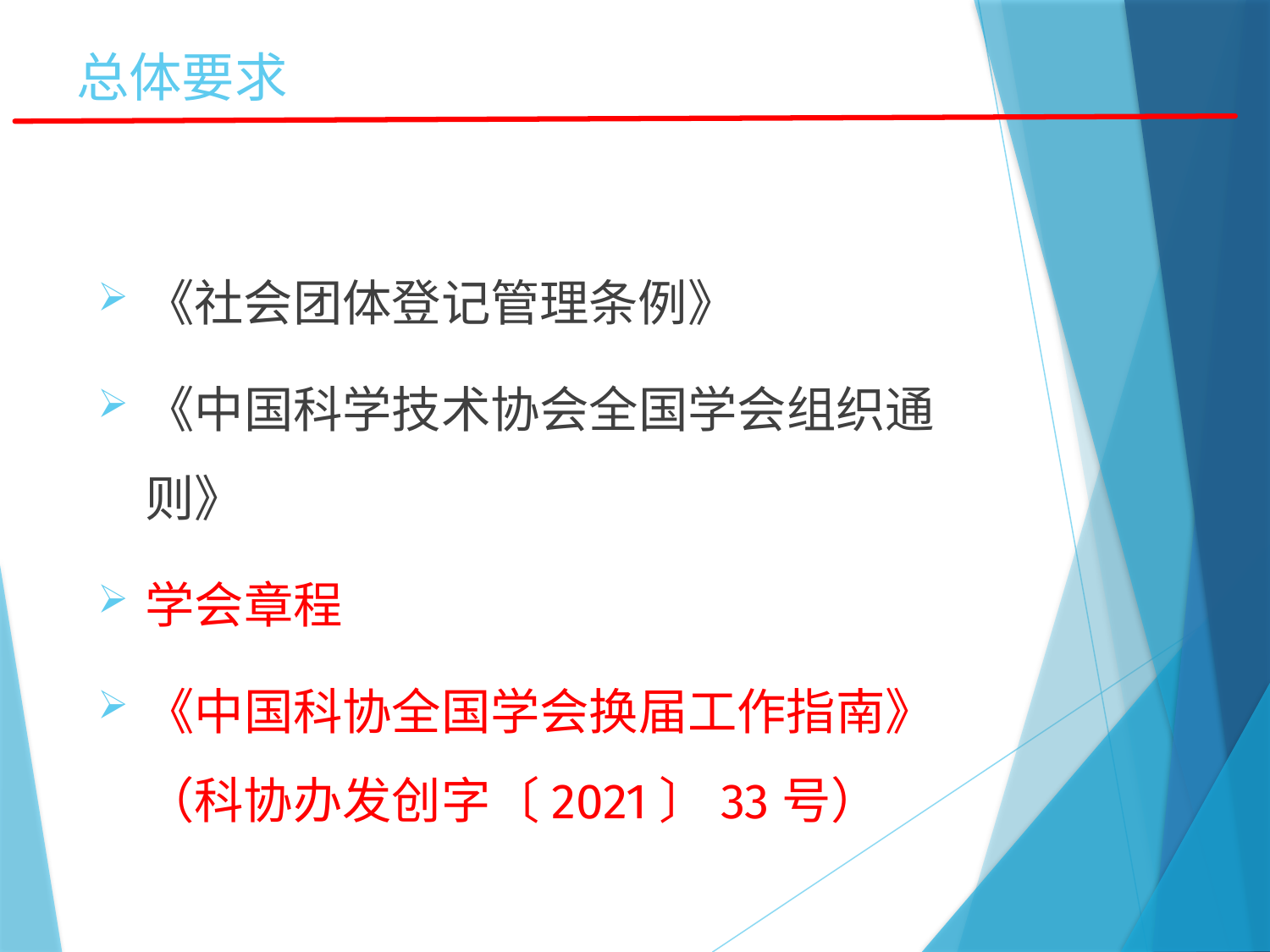

# 总体要求
《社会团体登记管理条例》
《中国科学技术协会全国学会组织通则》
学会章程
《中国科协全国学会换届工作指南》（科协办发创字〔2021〕33号）